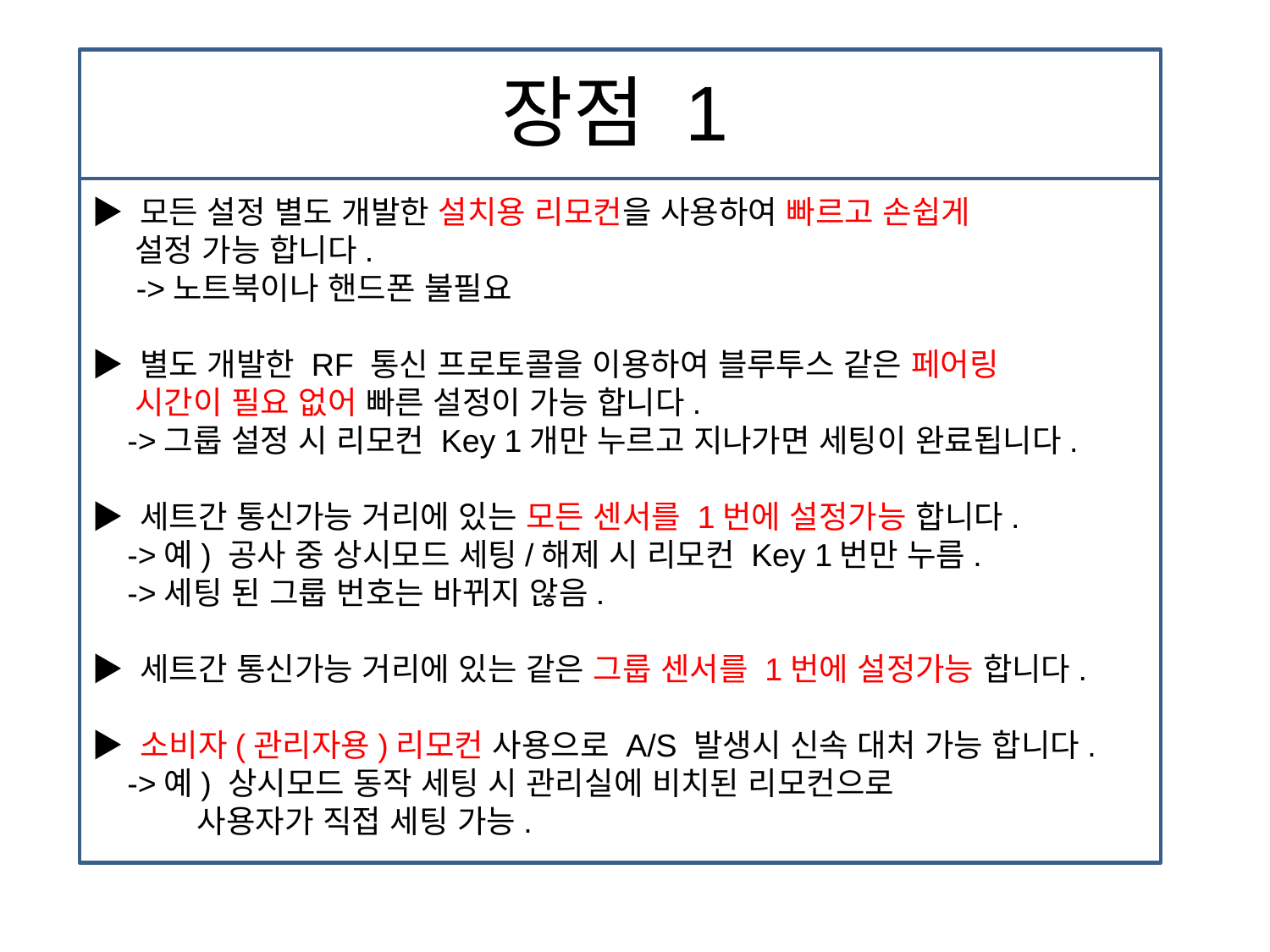

# 장점 1

▶ 모든 설정 별도 개발한 설치용 리모컨을 사용하여 빠르고 손쉽게
    설정 가능 합니다.
     ->노트북이나 핸드폰 불필요

▶ 별도 개발한 RF 통신 프로토콜을 이용하여 블루투스 같은 페어링
    시간이 필요 없어 빠른 설정이 가능 합니다.
    ->그룹 설정 시 리모컨 Key 1개만 누르고 지나가면 세팅이 완료됩니다.

▶ 세트간 통신가능 거리에 있는 모든 센서를 1번에 설정가능 합니다.
    ->예) 공사 중 상시모드 세팅/해제 시 리모컨 Key 1번만 누름.
    ->세팅 된 그룹 번호는 바뀌지 않음.

▶ 세트간 통신가능 거리에 있는 같은 그룹 센서를 1번에 설정가능 합니다.

▶ 소비자(관리자용)리모컨 사용으로 A/S 발생시 신속 대처 가능 합니다.
    ->예) 상시모드 동작 세팅 시 관리실에 비치된 리모컨으로
           사용자가 직접 세팅 가능.